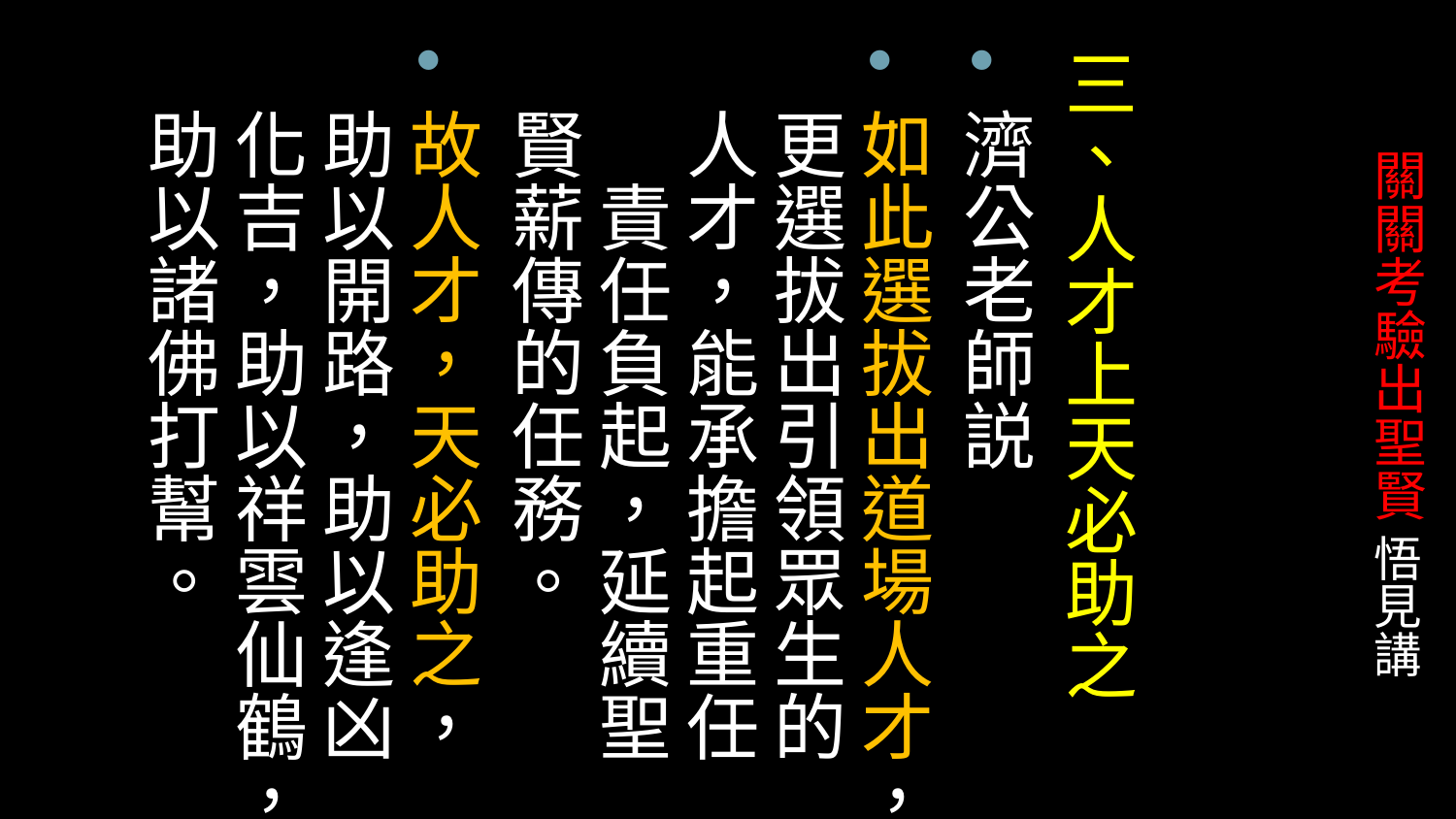

三、人才上天必助之
濟公老師説
如此選拔出道場人才，更選拔出引領眾生的人才，能承擔起重任　責任負起，延續聖賢薪傳的任務。
故人才，天必助之，助以開路，助以逢凶化吉，助以祥雲仙鶴，助以諸佛打幫。

# 關關考驗出聖賢 悟見講